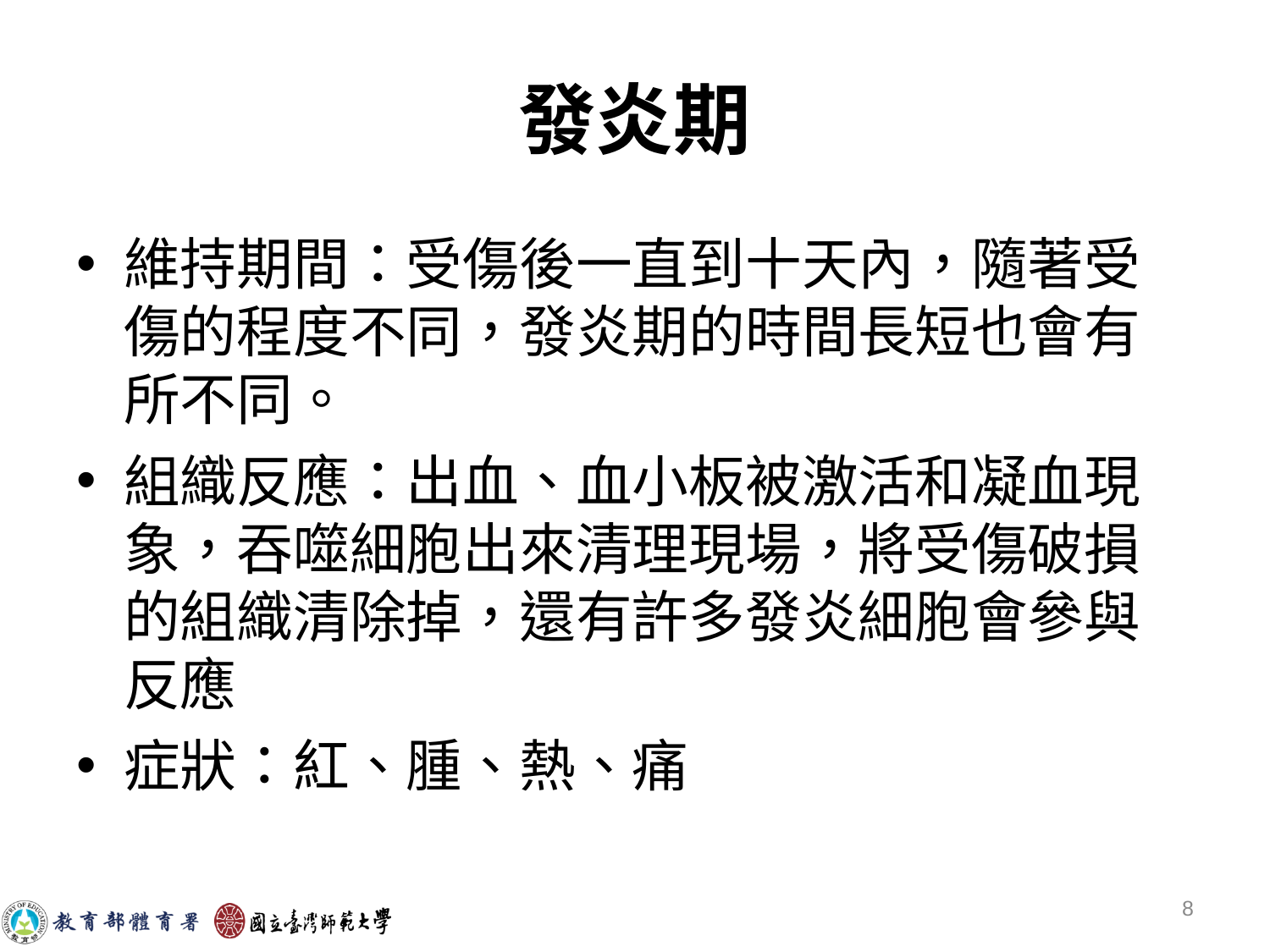

# 發炎期
維持期間：受傷後一直到十天內，隨著受傷的程度不同，發炎期的時間長短也會有所不同。
組織反應：出血、血小板被激活和凝血現象，吞噬細胞出來清理現場，將受傷破損的組織清除掉，還有許多發炎細胞會參與反應
症狀：紅、腫、熱、痛
8